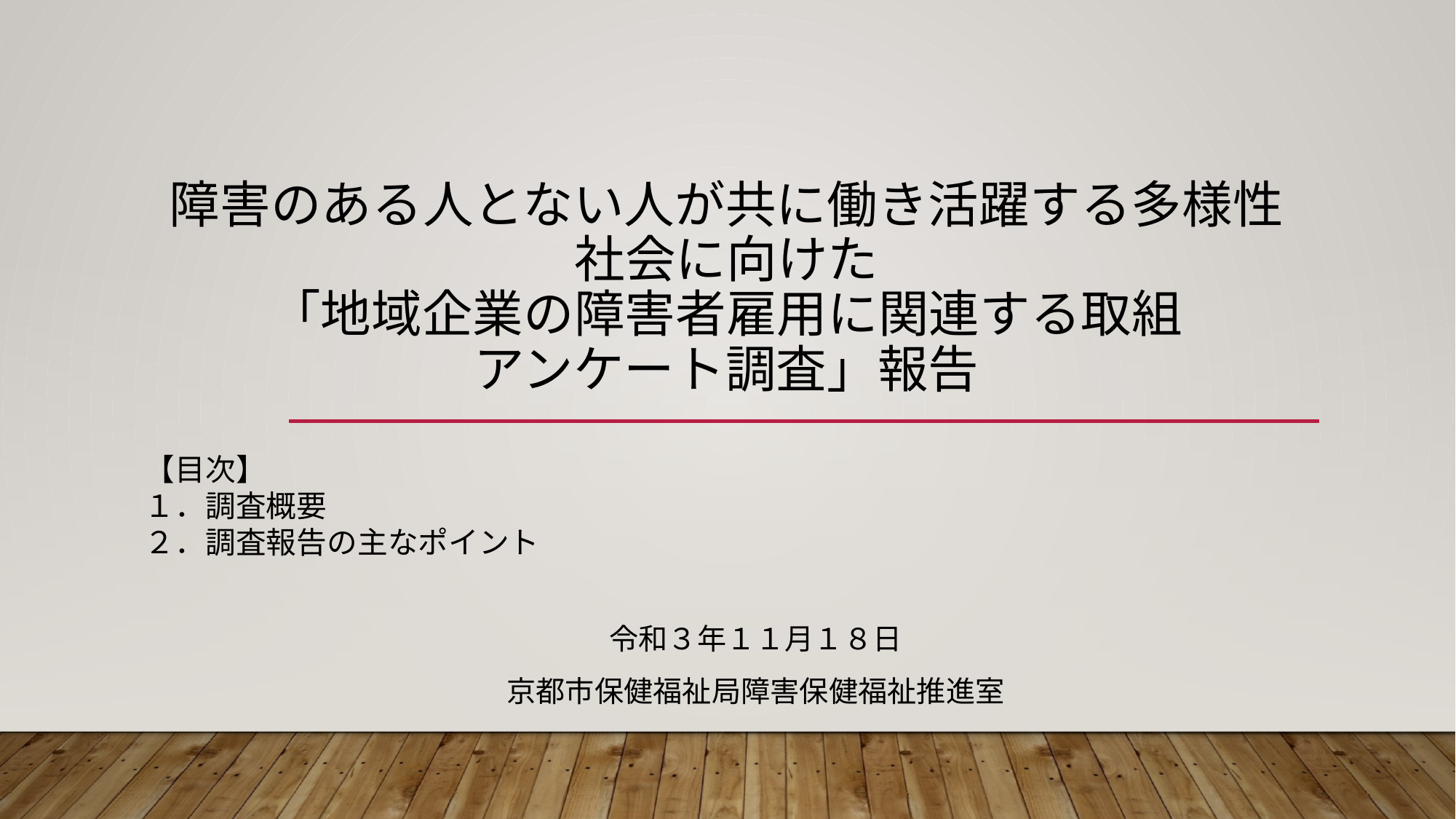

# 障害のある人とない人が共に働き活躍する多様性社会に向けた 「地域企業の障害者雇用に関連する取組 アンケート調査」報告
【目次】
１．調査概要
２．調査報告の主なポイント
令和３年１１月１８日
京都市保健福祉局障害保健福祉推進室